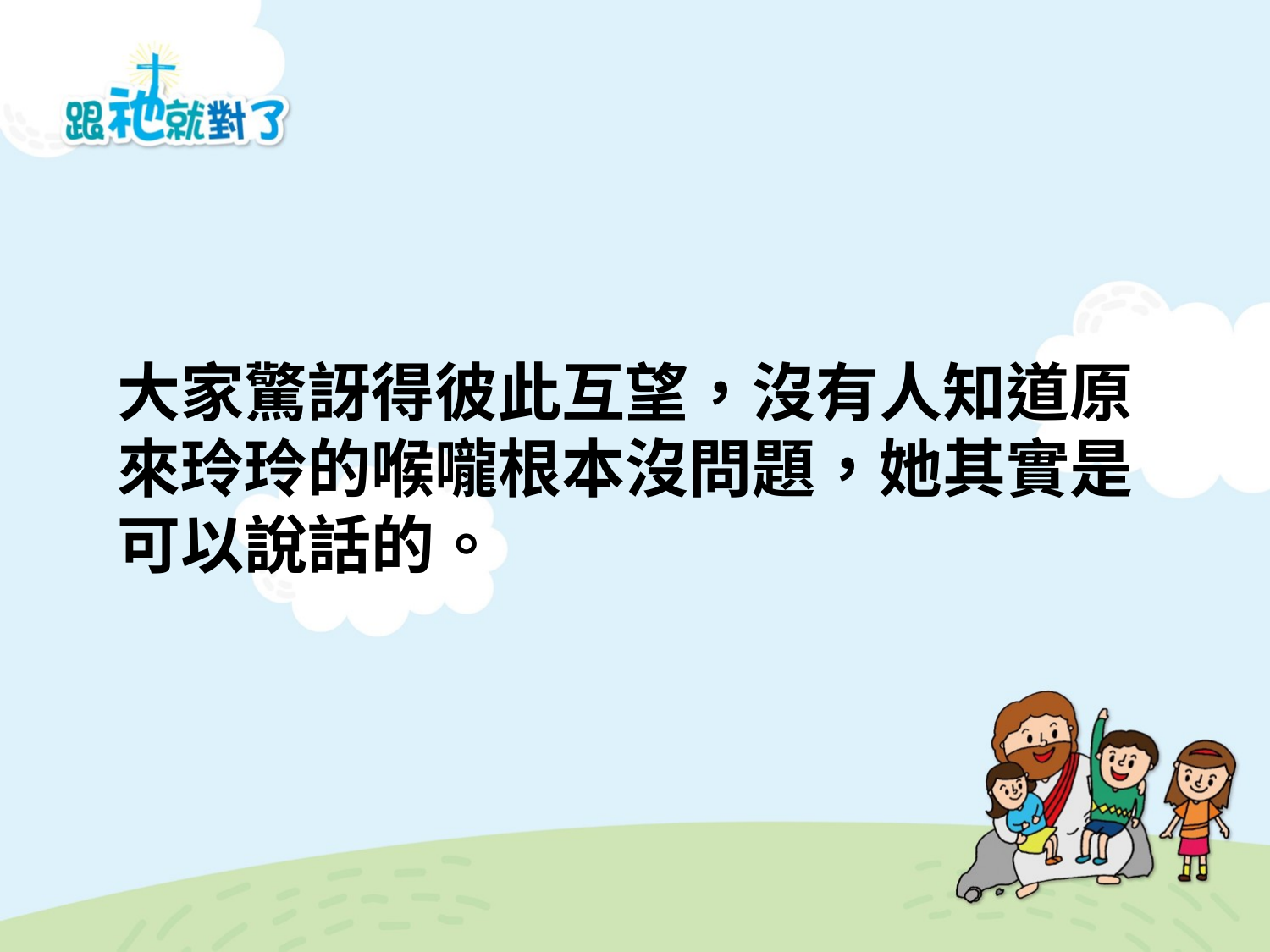

大家驚訝得彼此互望，沒有人知道原來玲玲的喉嚨根本沒問題，她其實是可以說話的。